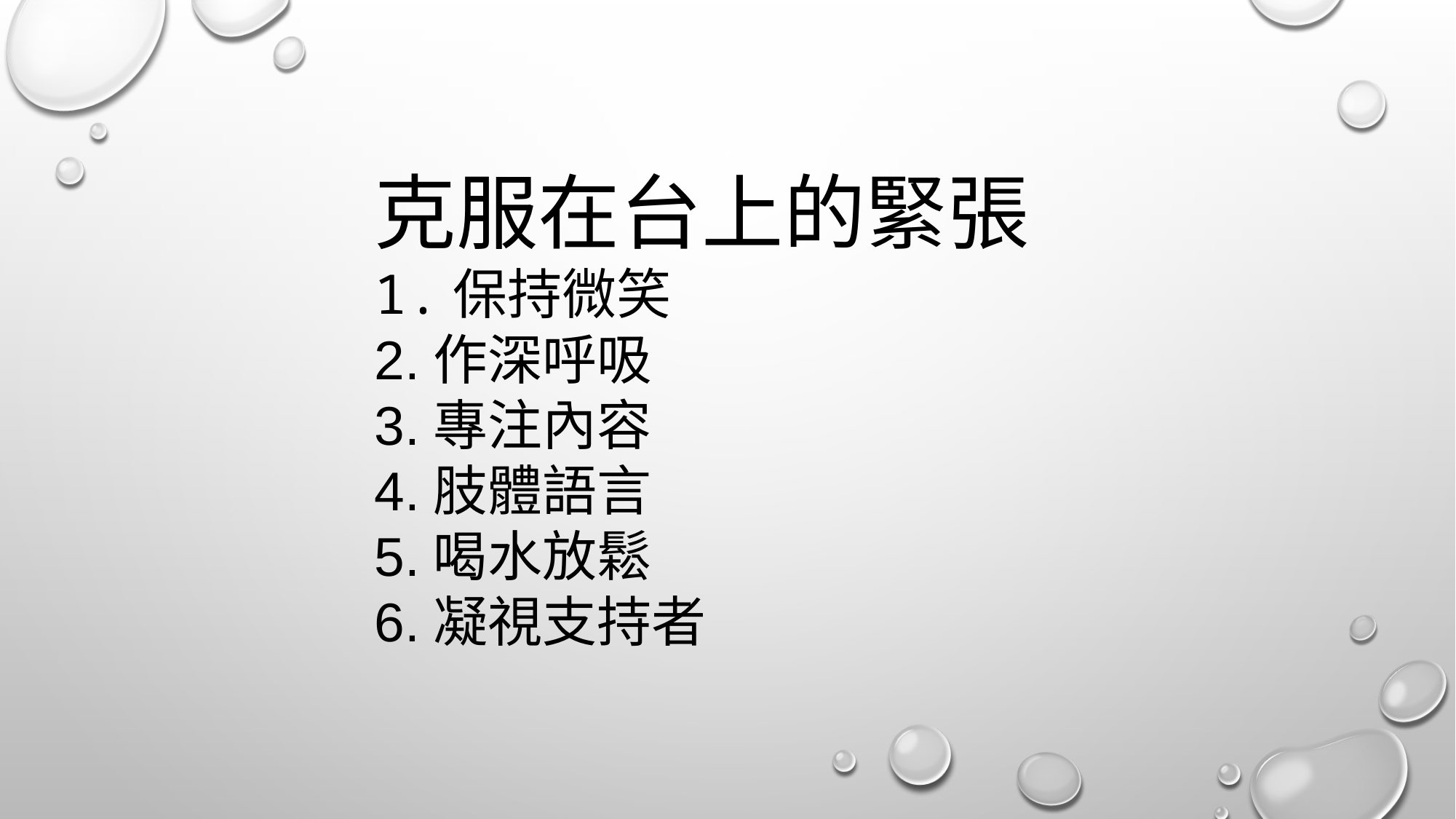

克服在台上的緊張
1.保持微笑
2.作深呼吸
3.專注內容
4.肢體語言
5.喝水放鬆
6.凝視支持者